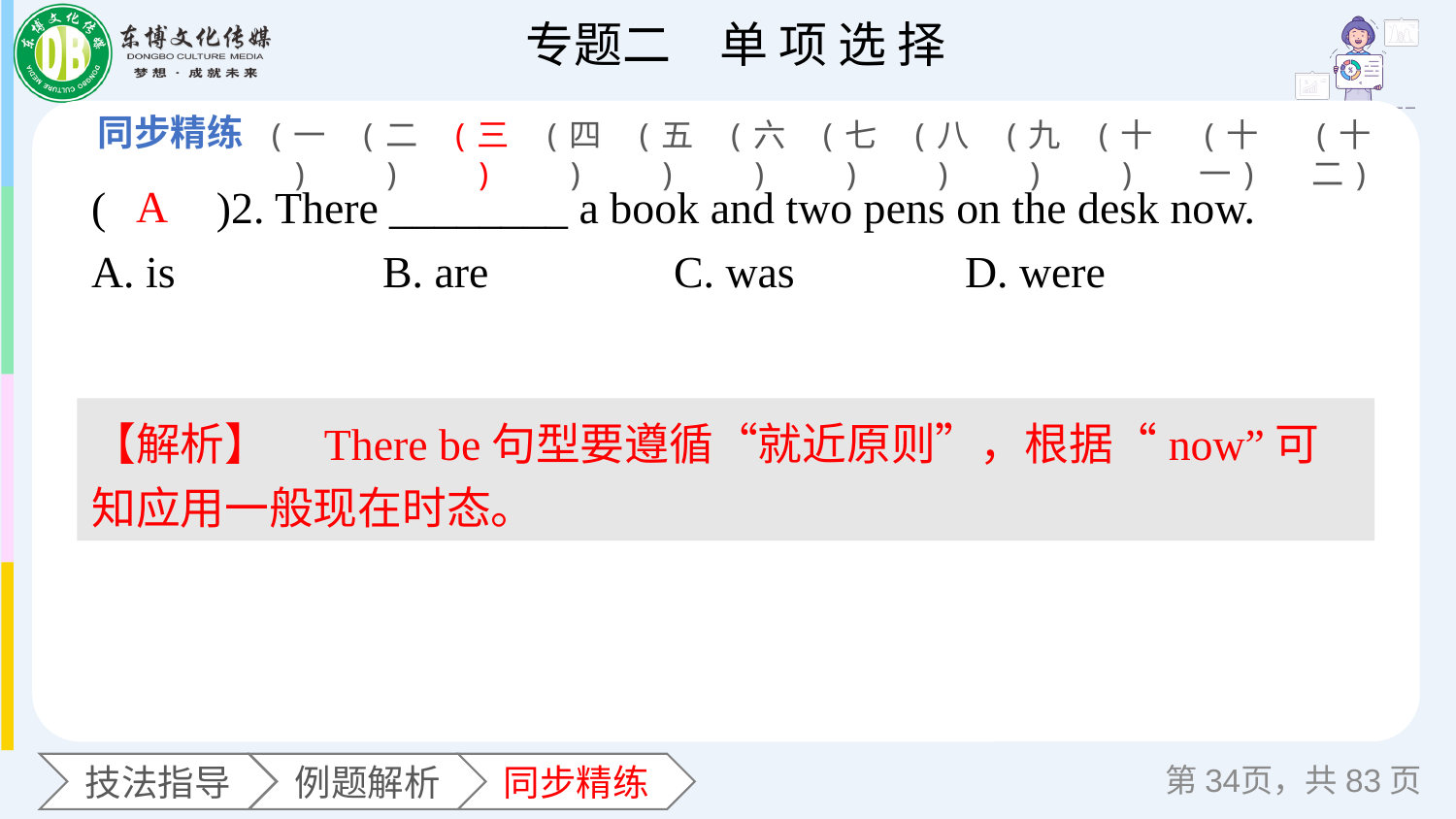

(一)
(二)
(三)
(四)
(五)
(六)
(七)
(八)
(九)
(十)
(十一)
(十二)
(　　)2. There ________ a book and two pens on the desk now.
A. is    		B. are    	C. was    	D. were
A
【解析】　There be句型要遵循“就近原则”，根据“now”可知应用一般现在时态。
第34页，共83页